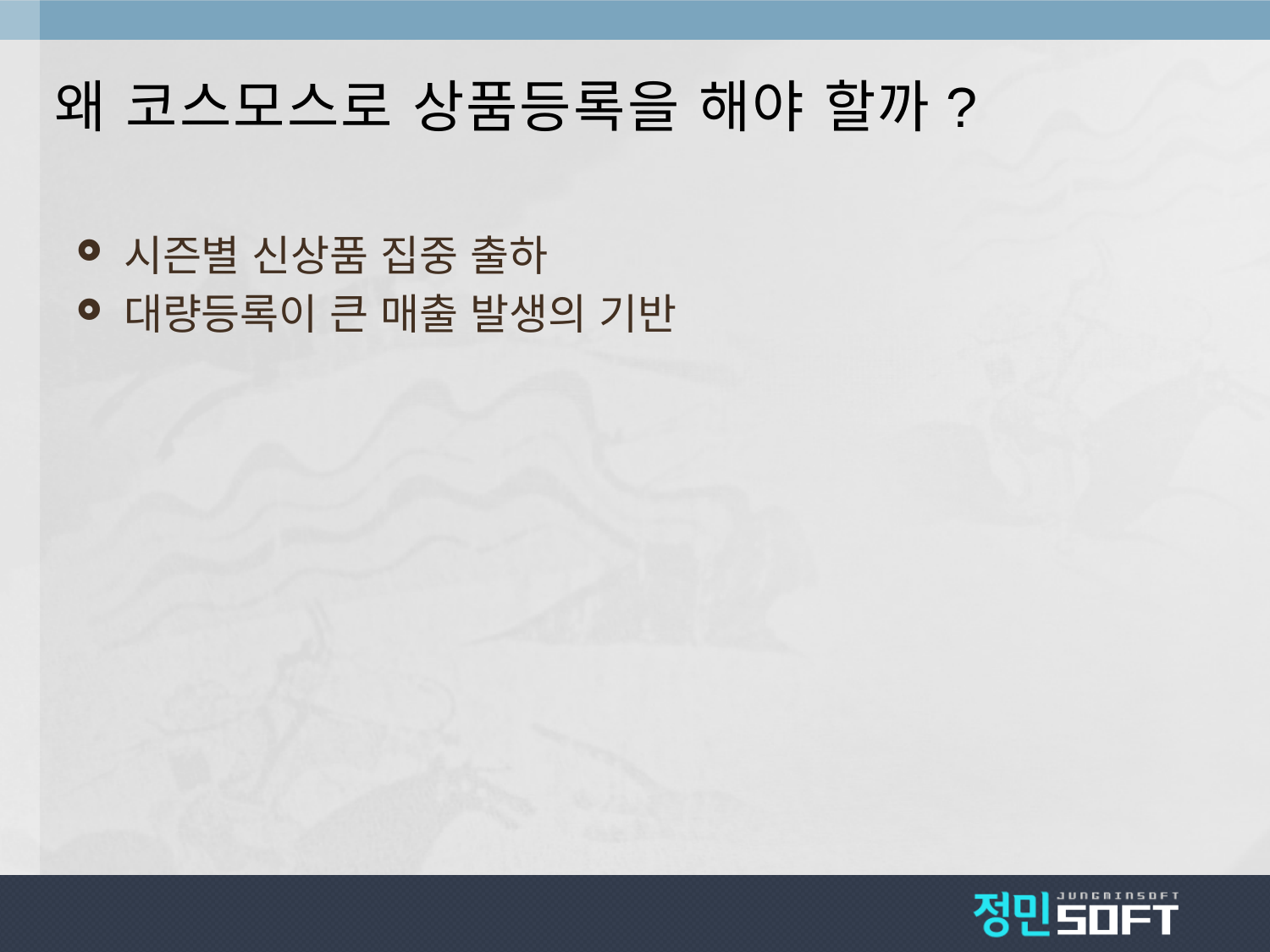

# 왜 코스모스로 상품등록을 해야 할까?
시즌별 신상품 집중 출하
대량등록이 큰 매출 발생의 기반